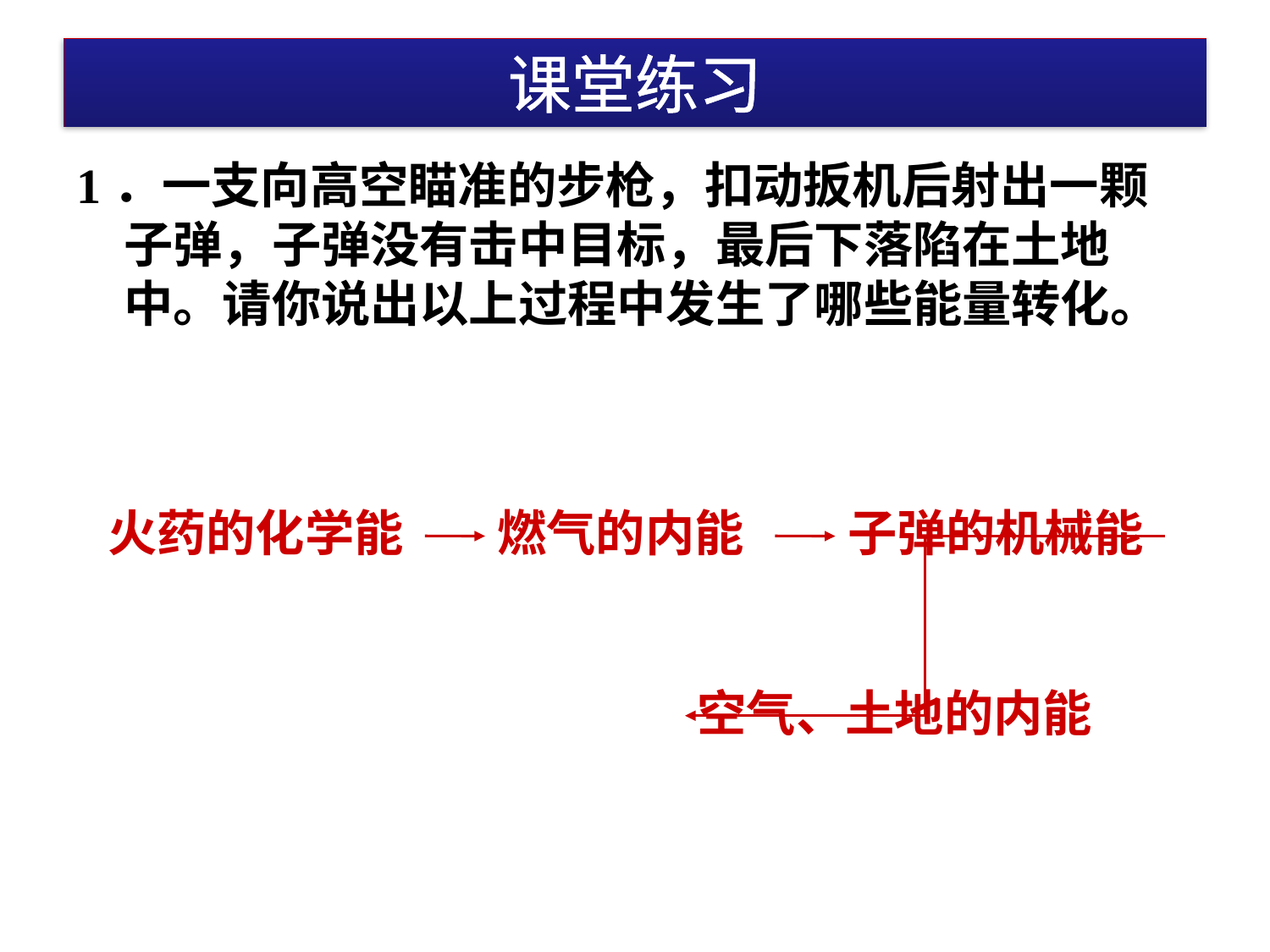

# 课堂练习
练一练
1．一支向高空瞄准的步枪，扣动扳机后射出一颗子弹，子弹没有击中目标，最后下落陷在土地中。请你说出以上过程中发生了哪些能量转化。
火药的化学能
燃气的内能
子弹的机械能
空气、土地的内能